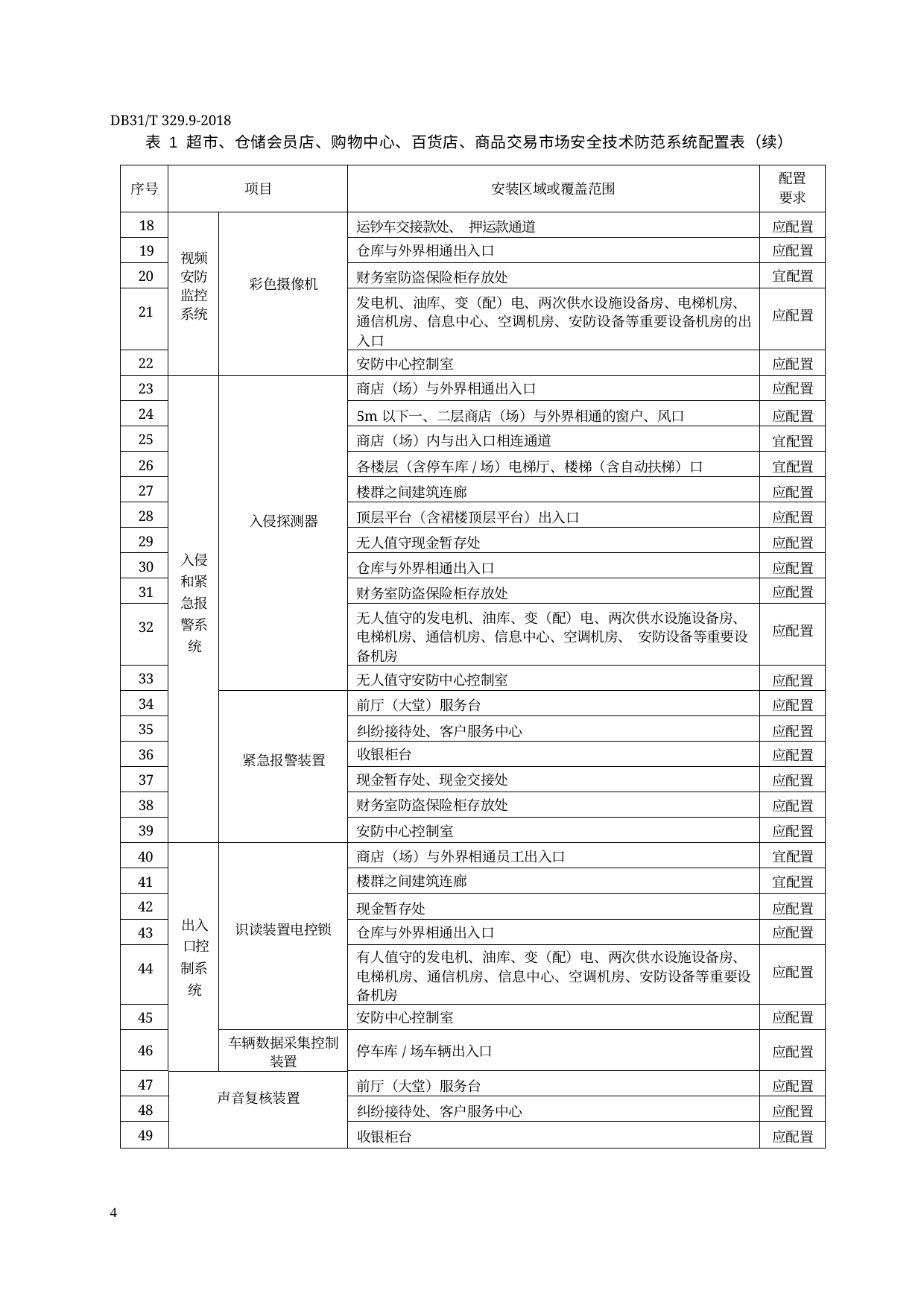

DB31/T 329.9-2018
表 1 超市、仓储会员店、购物中心、百货店、商品交易市场安全技术防范系统配置表（续）
| 序号 | 项目 |  | 安装区域或覆盖范围 | 配置 要求 |
| --- | --- | --- | --- | --- |
| 18 | 视频 安防 监控 系统 | 彩色摄像机 | 运钞车交接款处、 押运款通道 | 应配置 |
| 19 |  |  | 仓库与外界相通出入口 | 应配置 |
| 20 |  |  | 财务室防盗保险柜存放处 | 宜配置 |
| 21 |  |  | 发电机、油库、变（配）电、两次供水设施设备房、电梯机房、 通信机房、信息中心、空调机房、安防设备等重要设备机房的出 入口 | 应配置 |
| 22 |  |  | 安防中心控制室 | 应配置 |
| 23 | 入侵 和紧 急报 警系 统 | 入侵探测器 | 商店（场）与外界相通出入口 | 应配置 |
| 24 |  |  | 5m以下一、二层商店（场）与外界相通的窗户、风口 | 应配置 |
| 25 |  |  | 商店（场）内与出入口相连通道 | 宜配置 |
| 26 |  |  | 各楼层（含停车库/场）电梯厅、楼梯（含自动扶梯）口 | 宜配置 |
| 27 |  |  | 楼群之间建筑连廊 | 应配置 |
| 28 |  |  | 顶层平台（含裙楼顶层平台）出入口 | 应配置 |
| 29 |  |  | 无人值守现金暂存处 | 应配置 |
| 30 |  |  | 仓库与外界相通出入口 | 应配置 |
| 31 |  |  | 财务室防盗保险柜存放处 | 应配置 |
| 32 |  |  | 无人值守的发电机、油库、变（配）电、两次供水设施设备房、 电梯机房、通信机房、信息中心、空调机房、 安防设备等重要设 备机房 | 应配置 |
| 33 |  |  | 无人值守安防中心控制室 | 应配置 |
| 34 |  | 紧急报警装置 | 前厅（大堂）服务台 | 应配置 |
| 35 |  |  | 纠纷接待处、客户服务中心 | 应配置 |
| 36 |  |  | 收银柜台 | 应配置 |
| 37 |  |  | 现金暂存处、现金交接处 | 应配置 |
| 38 |  |  | 财务室防盗保险柜存放处 | 应配置 |
| 39 |  |  | 安防中心控制室 | 应配置 |
| 40 | 出入 口控 制系 统 | 识读装置电控锁 | 商店（场）与外界相通员工出入口 | 宜配置 |
| 41 |  |  | 楼群之间建筑连廊 | 宜配置 |
| 42 |  |  | 现金暂存处 | 应配置 |
| 43 |  |  | 仓库与外界相通出入口 | 应配置 |
| 44 |  |  | 有人值守的发电机、油库、变（配）电、两次供水设施设备房、 电梯机房、通信机房、信息中心、空调机房、安防设备等重要设 备机房 | 应配置 |
| 45 |  |  | 安防中心控制室 | 应配置 |
| 46 |  | 车辆数据采集控制 装置 | 停车库/场车辆出入口 | 应配置 |
| 47 | 声音复核装置 |  | 前厅（大堂）服务台 | 应配置 |
| 48 |  |  | 纠纷接待处、客户服务中心 | 应配置 |
| 49 |  |  | 收银柜台 | 应配置 |

4